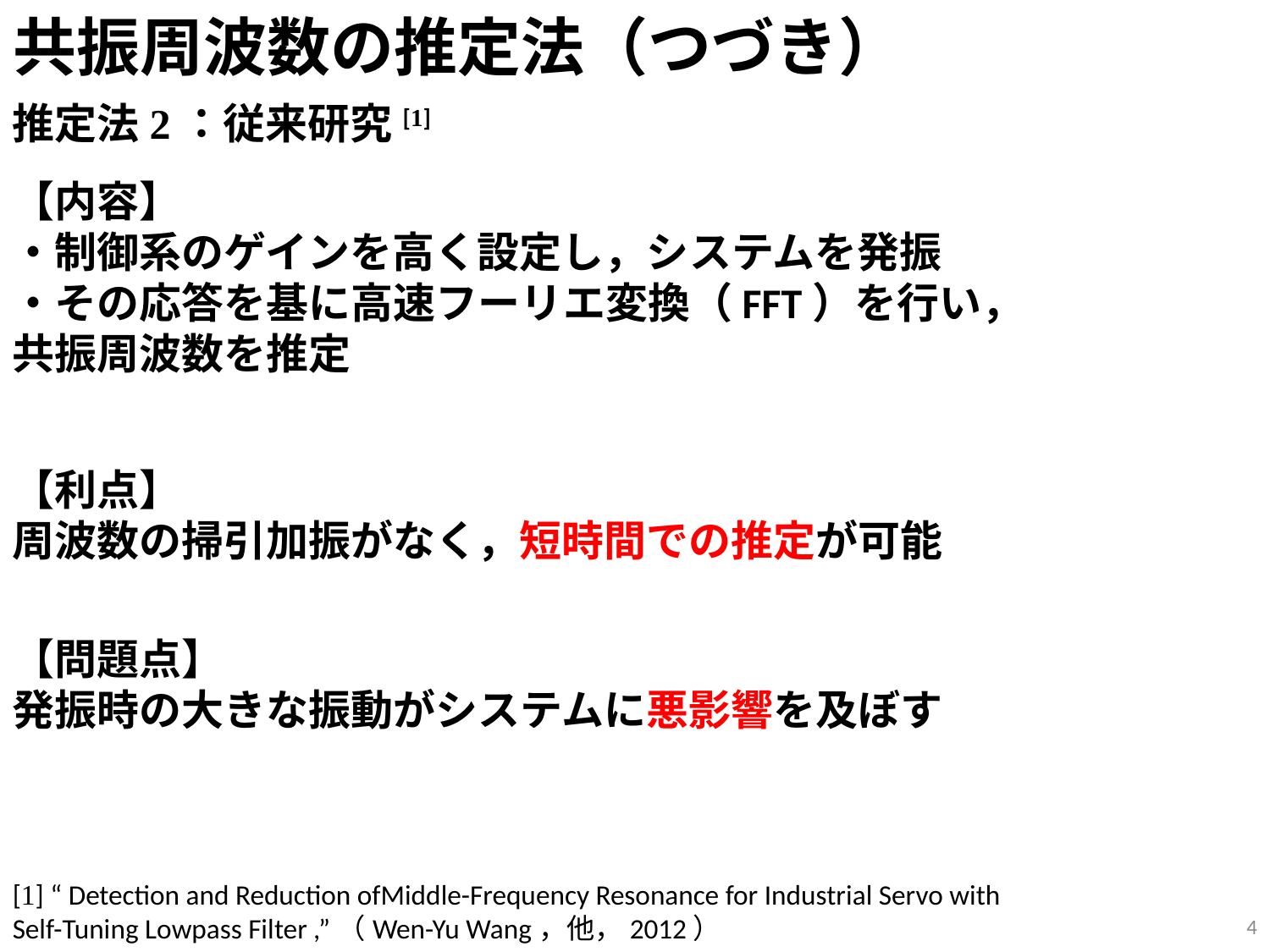

# 共振周波数の推定法（つづき）
推定法2：従来研究[1]
【内容】
・制御系のゲインを高く設定し，システムを発振
・その応答を基に高速フーリエ変換（FFT）を行い，
共振周波数を推定
【利点】
周波数の掃引加振がなく，短時間での推定が可能
【問題点】
発振時の大きな振動がシステムに悪影響を及ぼす
[1] “ Detection and Reduction ofMiddle-Frequency Resonance for Industrial Servo with Self-Tuning Lowpass Filter ,”（Wen-Yu Wang，他，2012）
4